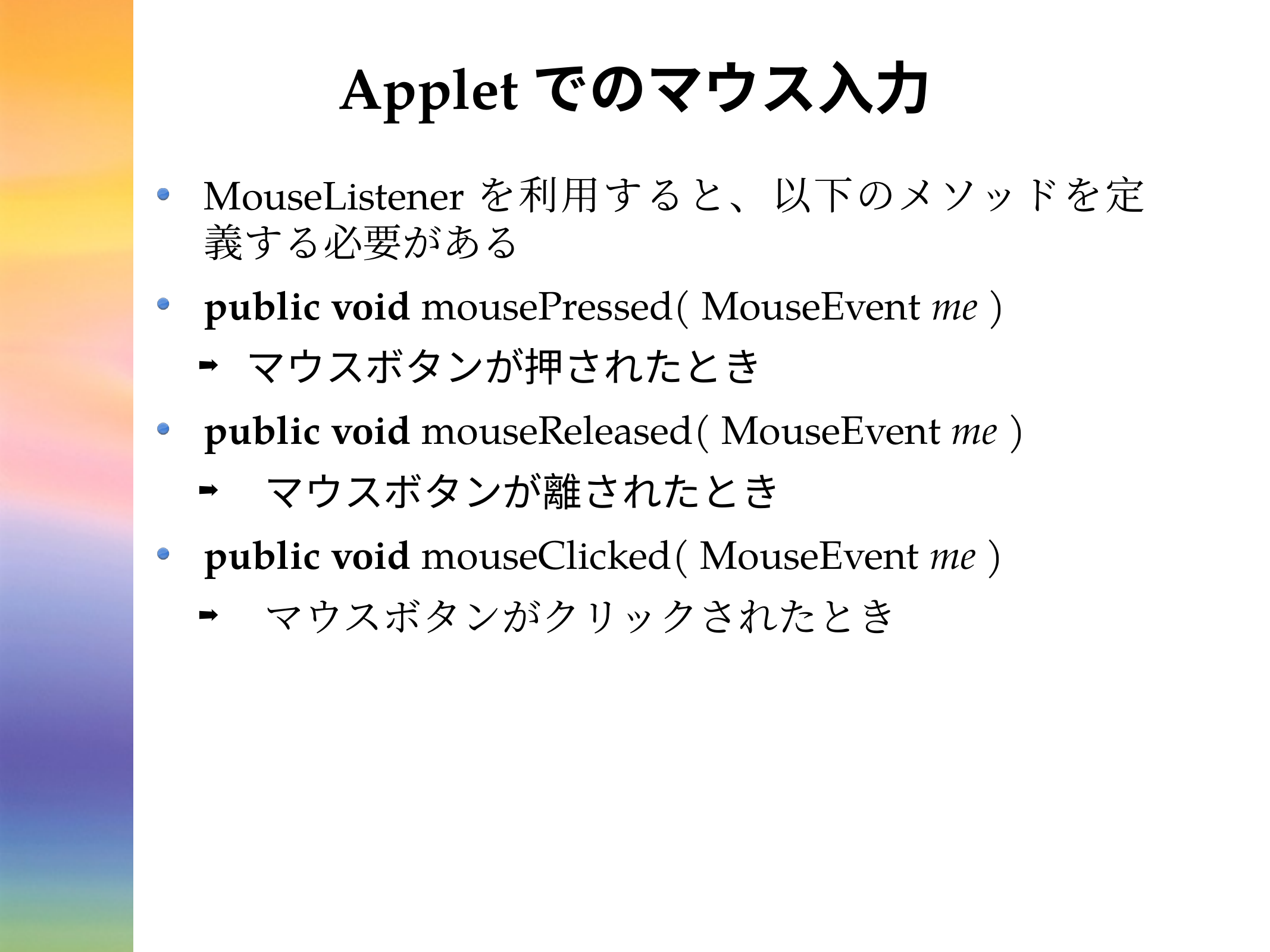

# Appletでのマウス入力
MouseListenerを利用すると、以下のメソッドを定義する必要がある
public void mousePressed( MouseEvent me )
マウスボタンが押されたとき
public void mouseReleased( MouseEvent me )
 マウスボタンが離されたとき
public void mouseClicked( MouseEvent me )
 マウスボタンがクリックされたとき